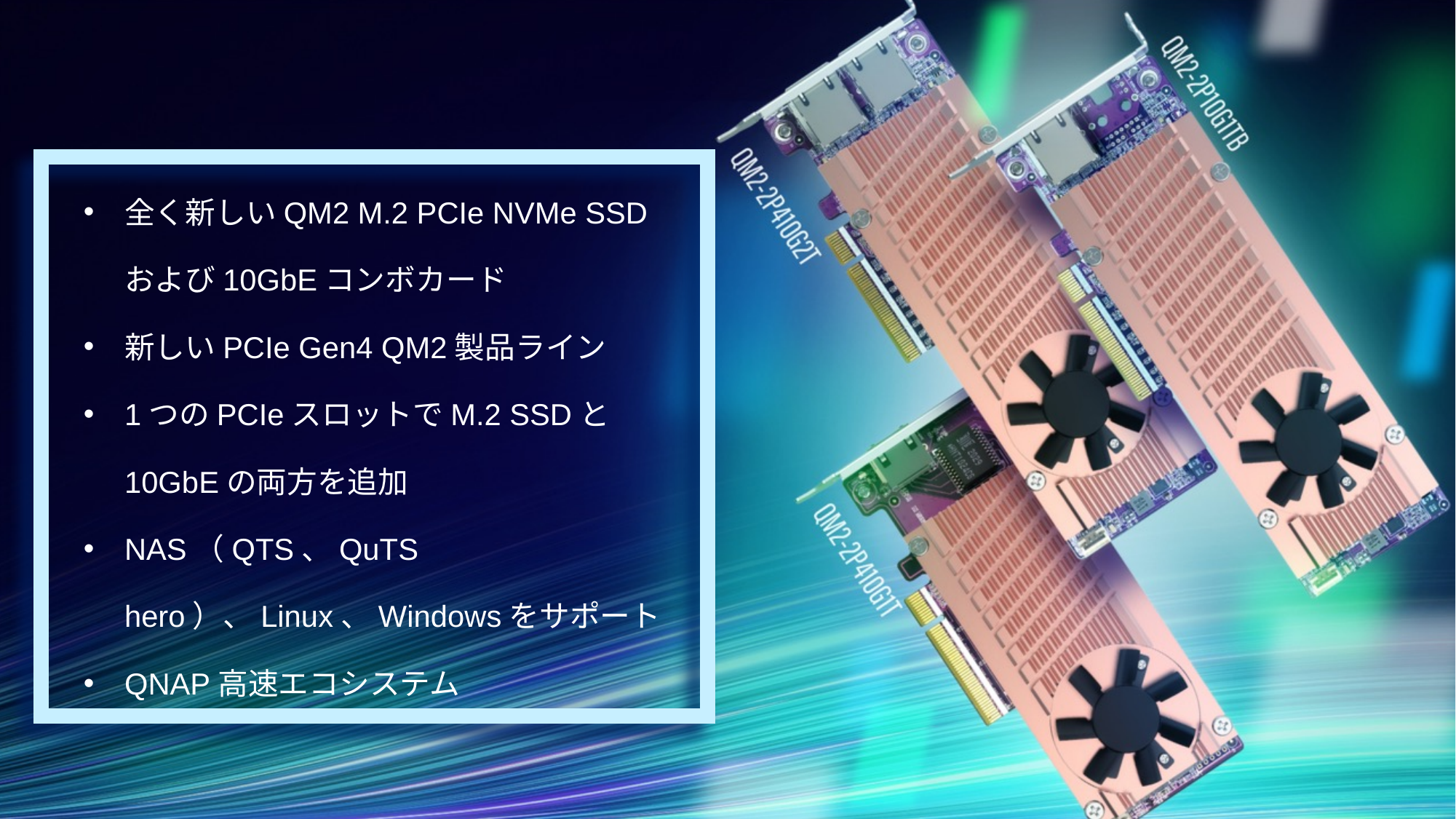

全く新しいQM2 M.2 PCIe NVMe SSDおよび10GbEコンボカード
新しいPCIe Gen4 QM2製品ライン
1つのPCIeスロットでM.2 SSDと10GbEの両方を追加
NAS（QTS、QuTS hero）、Linux、Windowsをサポート
QNAP高速エコシステム